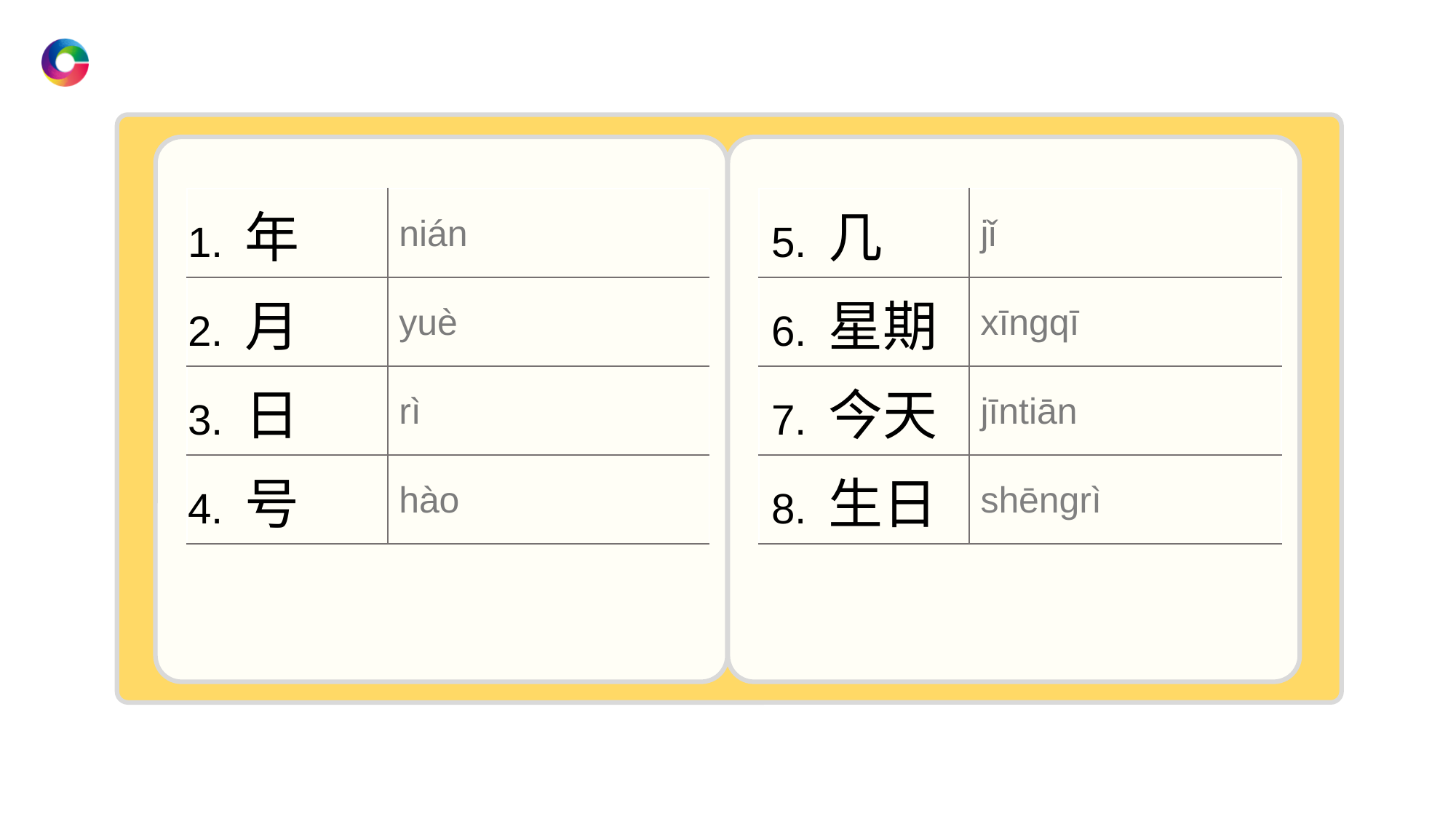

| 1. 年 | nián |
| --- | --- |
| 2. 月 | yuè |
| 3. 日 | rì |
| 4. 号 | hào |
| 5. 几 | jǐ |
| --- | --- |
| 6. 星期 | xīnɡqī |
| 7. 今天 | jīntiān |
| 8. 生日 | shēnɡrì |